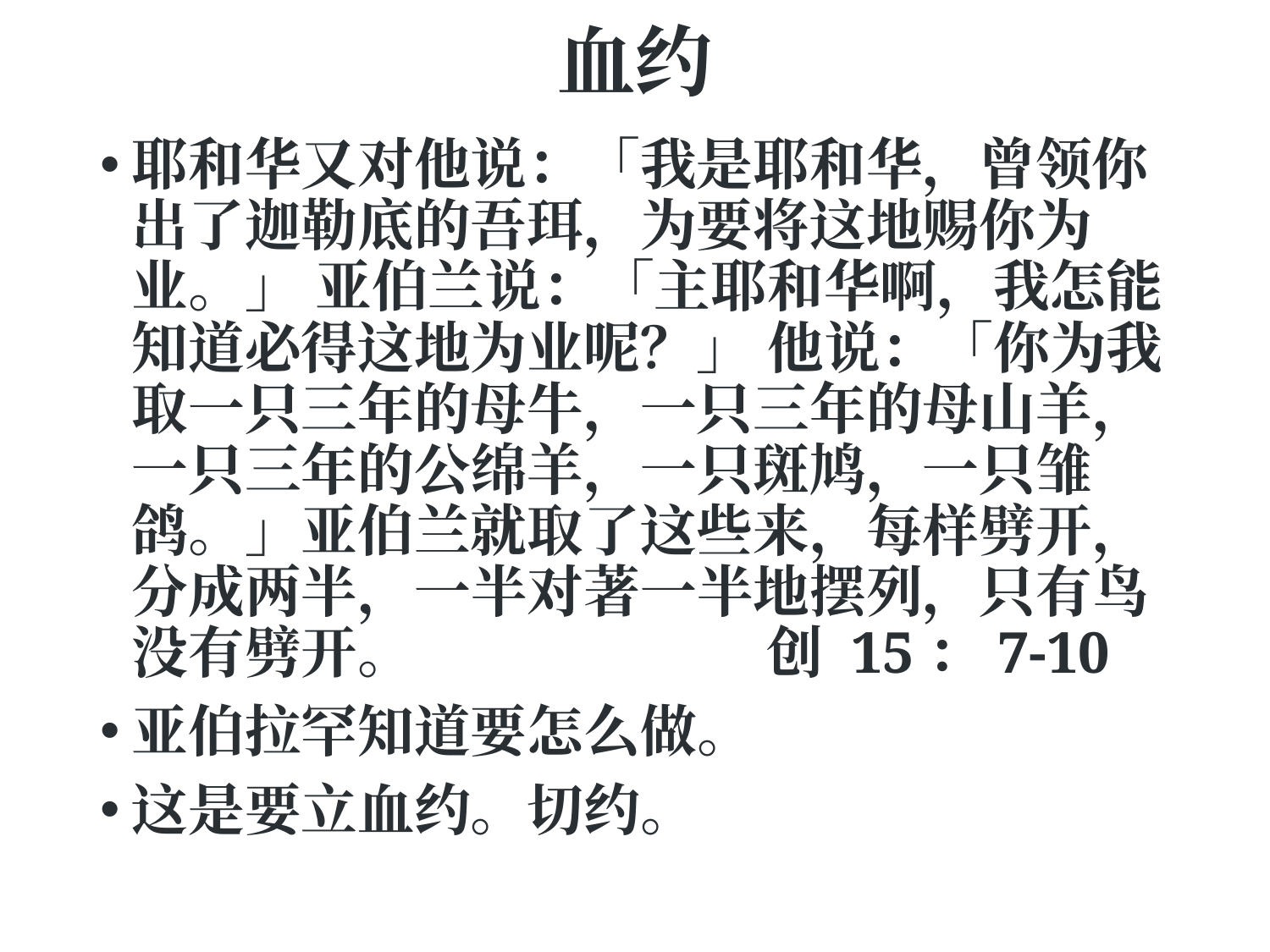

# 血约
耶和华又对他说：「我是耶和华，曾领你出了迦勒底的吾珥，为要将这地赐你为业。」 亚伯兰说：「主耶和华啊，我怎能知道必得这地为业呢？」 他说：「你为我取一只三年的母牛，一只三年的母山羊，一只三年的公绵羊，一只斑鸠，一只雏鸽。」亚伯兰就取了这些来，每样劈开，分成两半，一半对著一半地摆列，只有鸟没有劈开。 			创 15：7-10
亚伯拉罕知道要怎么做。
这是要立血约。切约。